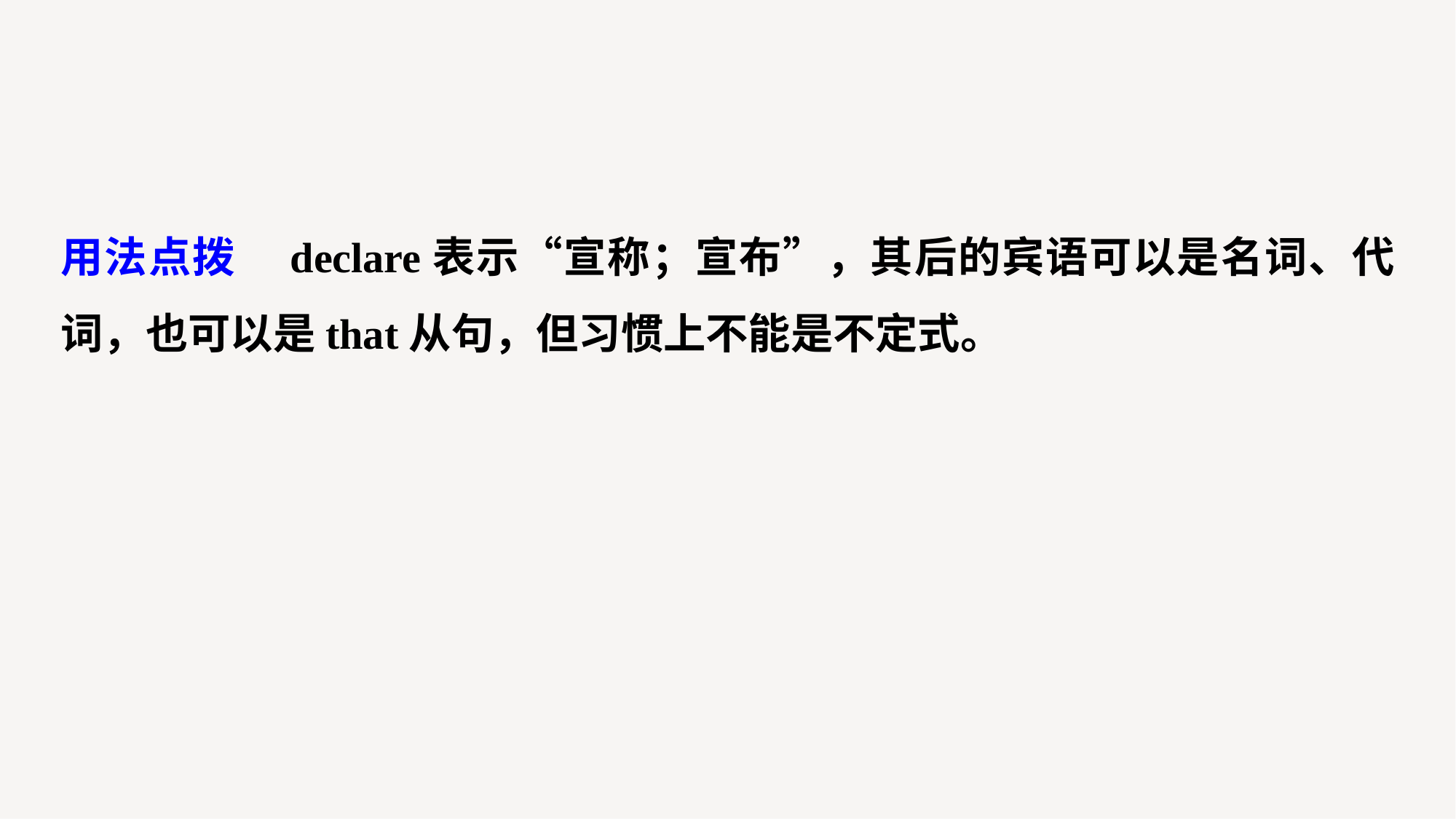

用法点拨　declare表示“宣称；宣布”，其后的宾语可以是名词、代词，也可以是that从句，但习惯上不能是不定式。